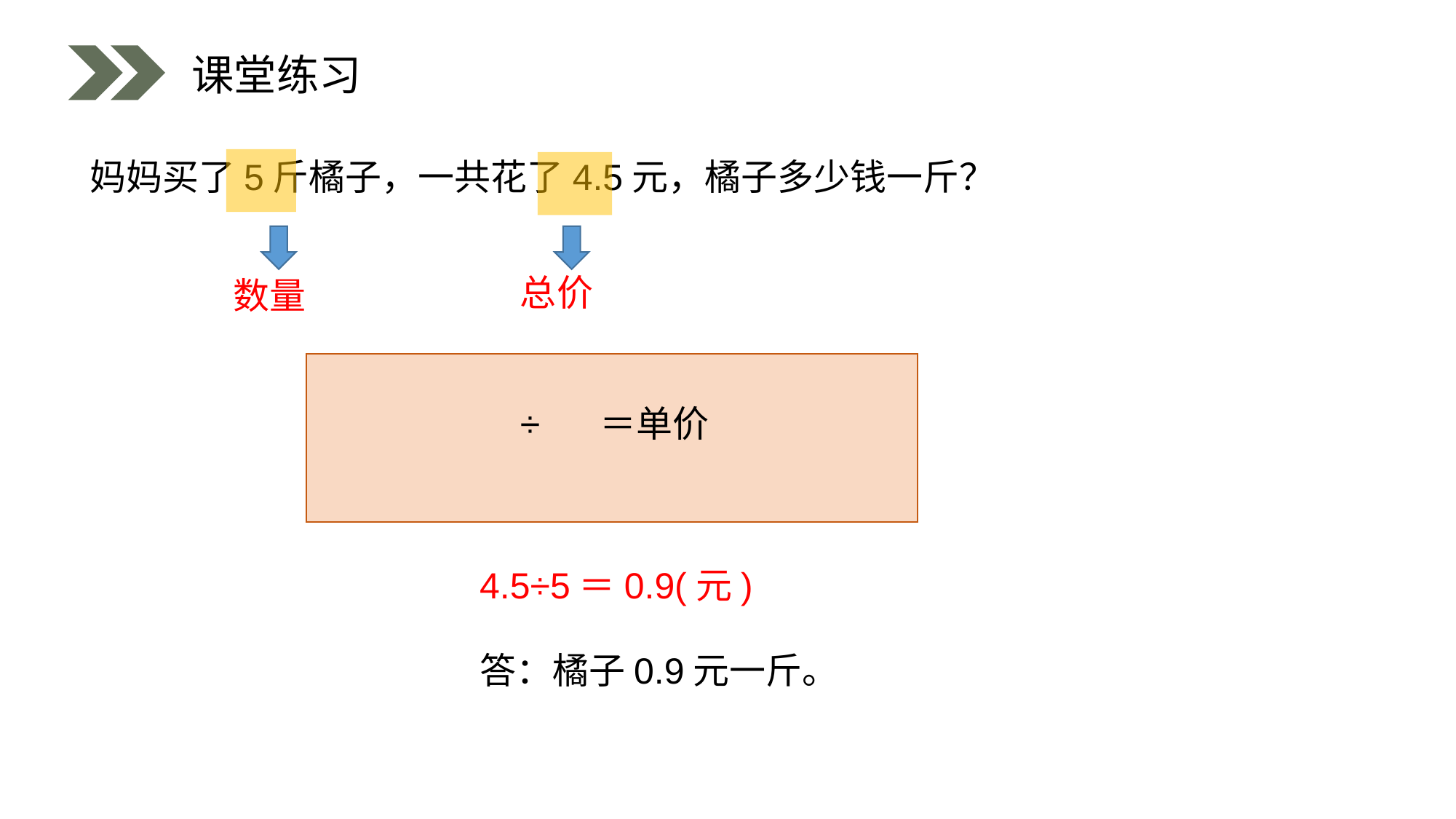

课堂练习
妈妈买了5斤橘子，一共花了4.5元，橘子多少钱一斤？

总价
数量

÷     ＝单价
4.5÷5＝0.9(元)
答：橘子0.9元一斤。